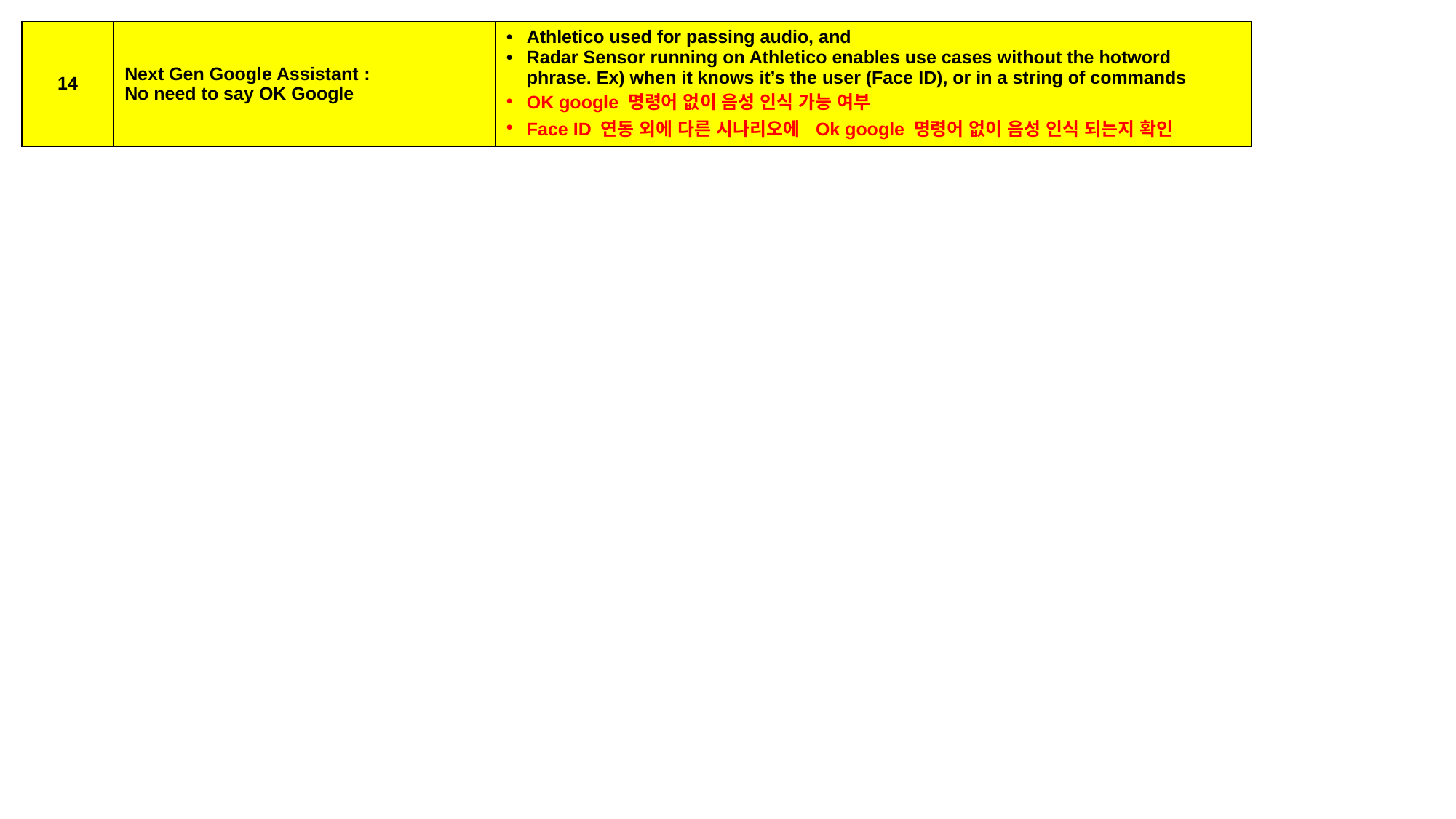

| 14 | Next Gen Google Assistant : No need to say OK Google | Athletico used for passing audio, and Radar Sensor running on Athletico enables use cases without the hotword phrase. Ex) when it knows it’s the user (Face ID), or in a string of commands OK google 명령어 없이 음성 인식 가능 여부 Face ID 연동 외에 다른 시나리오에  Ok google 명령어 없이 음성 인식 되는지 확인 |
| --- | --- | --- |